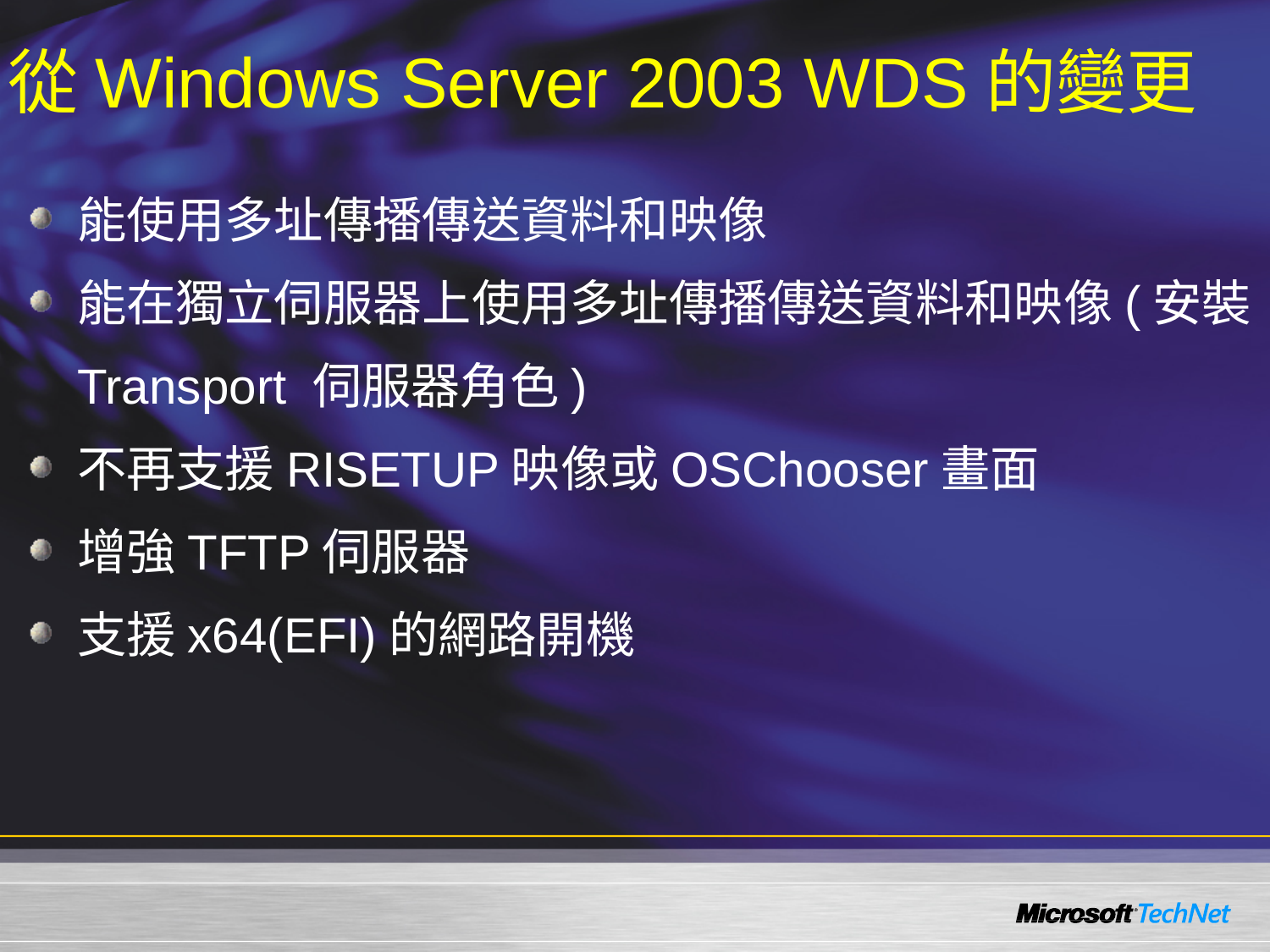

# 從Windows Server 2003 WDS的變更
能使用多址傳播傳送資料和映像
能在獨立伺服器上使用多址傳播傳送資料和映像(安裝Transport 伺服器角色)
不再支援RISETUP映像或OSChooser畫面
增強TFTP伺服器
支援x64(EFI)的網路開機